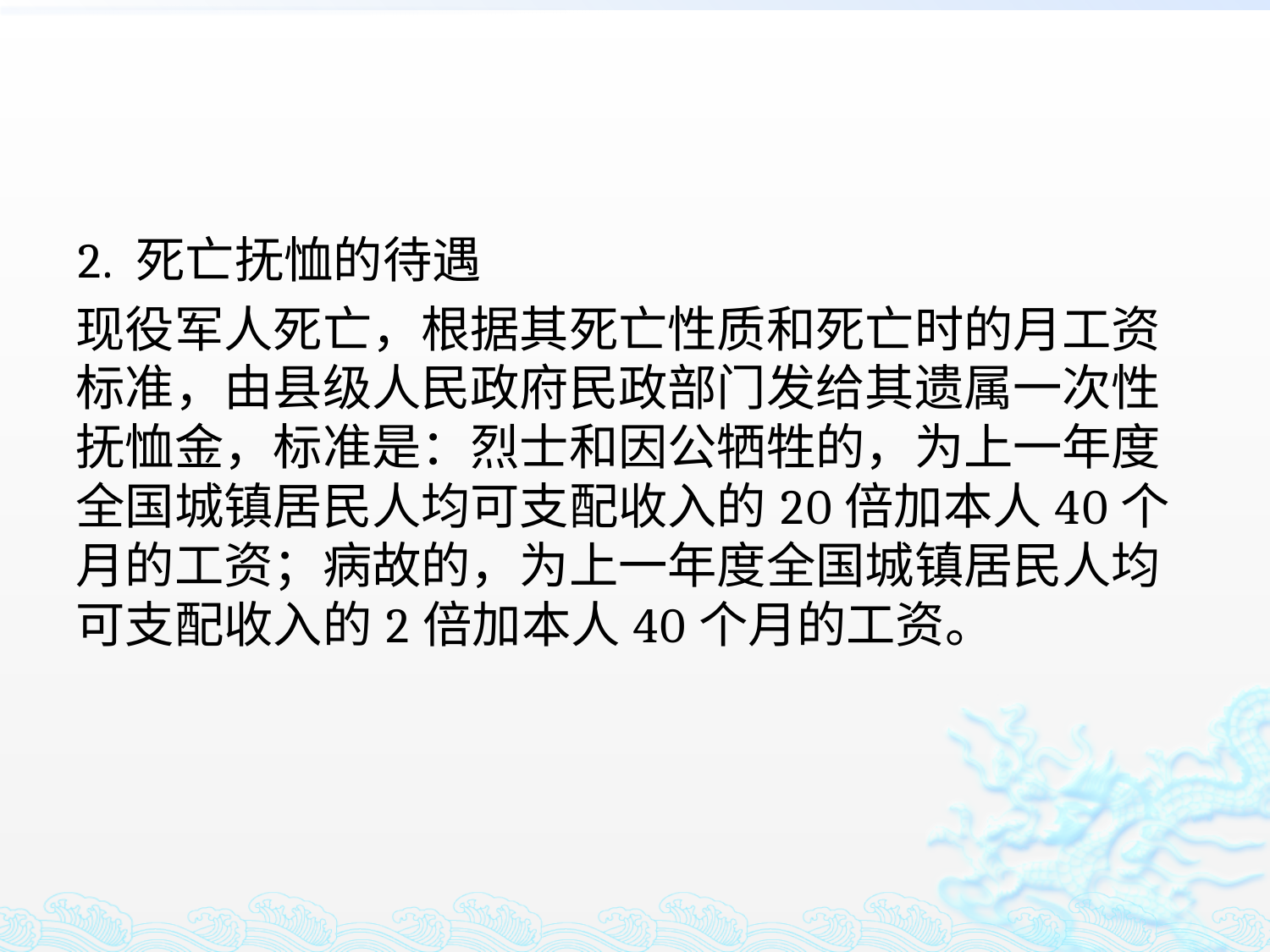

#
2. 死亡抚恤的待遇
现役军人死亡，根据其死亡性质和死亡时的月工资标准，由县级人民政府民政部门发给其遗属一次性抚恤金，标准是：烈士和因公牺牲的，为上一年度全国城镇居民人均可支配收入的20倍加本人40个月的工资；病故的，为上一年度全国城镇居民人均可支配收入的2倍加本人40个月的工资。